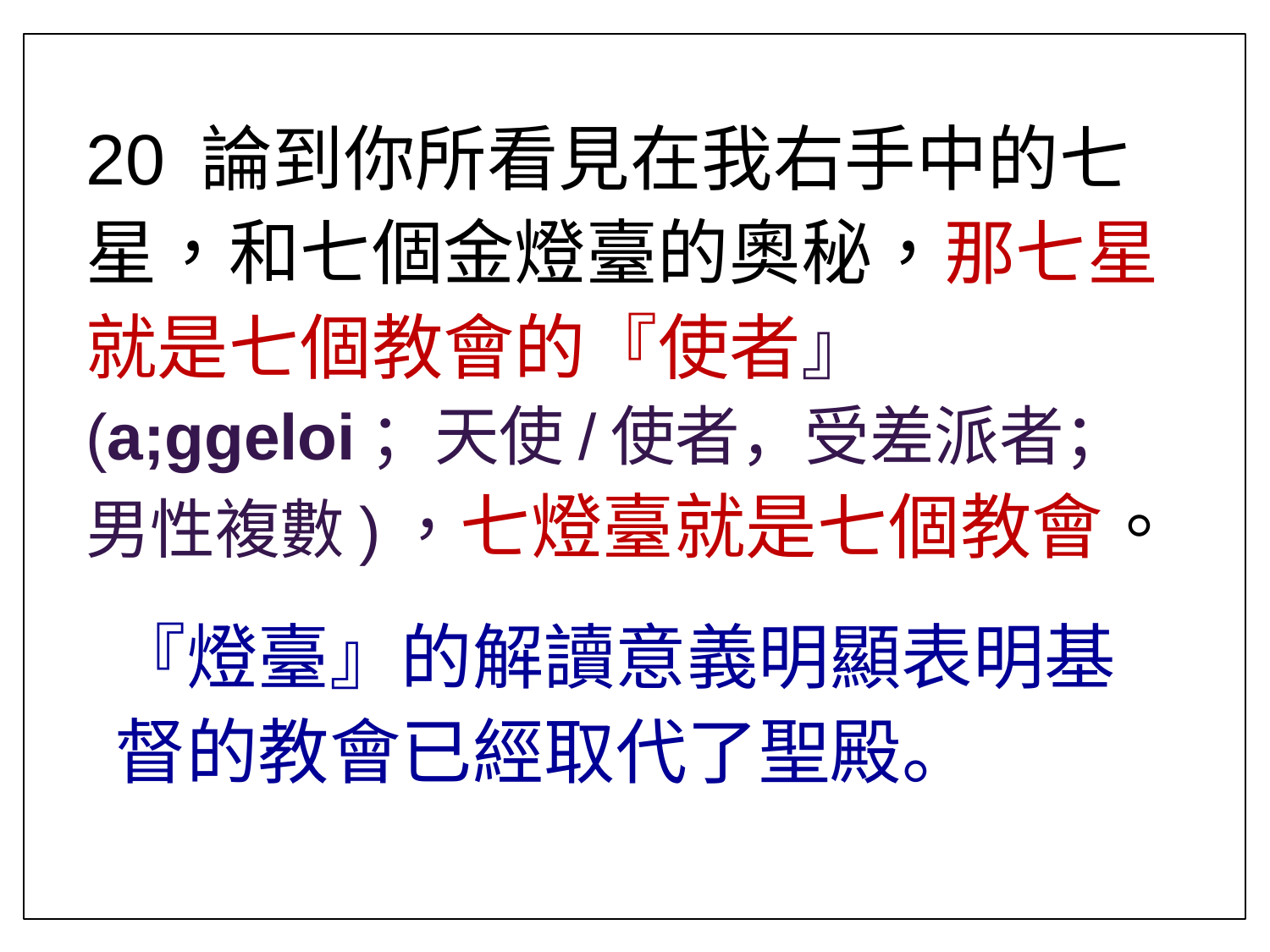

20 論到你所看見在我右手中的七星，和七個金燈臺的奧秘，那七星就是七個教會的『使者』(a;ggeloi；天使/使者，受差派者；男性複數)，七燈臺就是七個教會。
『燈臺』的解讀意義明顯表明基督的教會已經取代了聖殿。